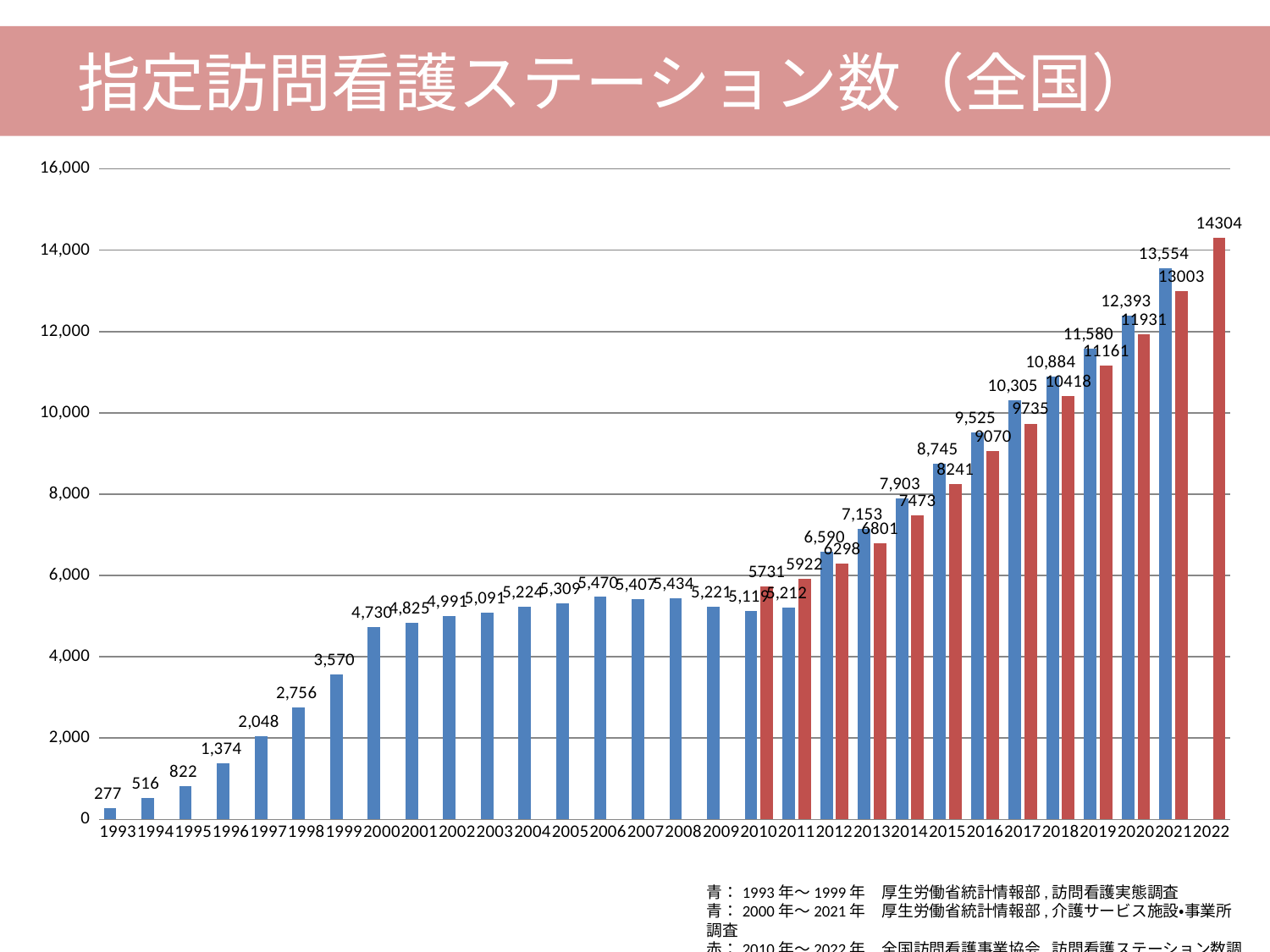

指定訪問看護ステーション数（全国）

### Chart

| Category | 全国 | 全国 |
|---|---|---|
| 1993 | 277.0 | None |
| 1994 | 516.0 | None |
| 1995 | 822.0 | None |
| 1996 | 1374.0 | None |
| 1997 | 2048.0 | None |
| 1998 | 2756.0 | None |
| 1999 | 3570.0 | None |
| 2000 | 4730.0 | None |
| 2001 | 4825.0 | None |
| 2002 | 4991.0 | None |
| 2003 | 5091.0 | None |
| 2004 | 5224.0 | None |
| 2005 | 5309.0 | None |
| 2006 | 5470.0 | None |
| 2007 | 5407.0 | None |
| 2008 | 5434.0 | None |
| 2009 | 5221.0 | None |
| 2010 | 5119.0 | 5731.0 |
| 2011 | 5212.0 | 5922.0 |
| 2012 | 6590.0 | 6298.0 |
| 2013 | 7153.0 | 6801.0 |
| 2014 | 7903.0 | 7473.0 |
| 2015 | 8745.0 | 8241.0 |
| 2016 | 9525.0 | 9070.0 |
| 2017 | 10305.0 | 9735.0 |
| 2018 | 10884.0 | 10418.0 |
| 2019 | 11580.0 | 11161.0 |
| 2020 | 12393.0 | 11931.0 |
| 2021 | 13554.0 | 13003.0 |
| 2022 | None | 14304.0 |
青：1993年～1999年　厚生労働省統計情報部,訪問看護実態調査
青：2000年～2021年　厚生労働省統計情報部,介護サービス施設・事業所調査
赤：2010年～2022年　全国訪問看護事業協会,訪問看護ステーション数調査